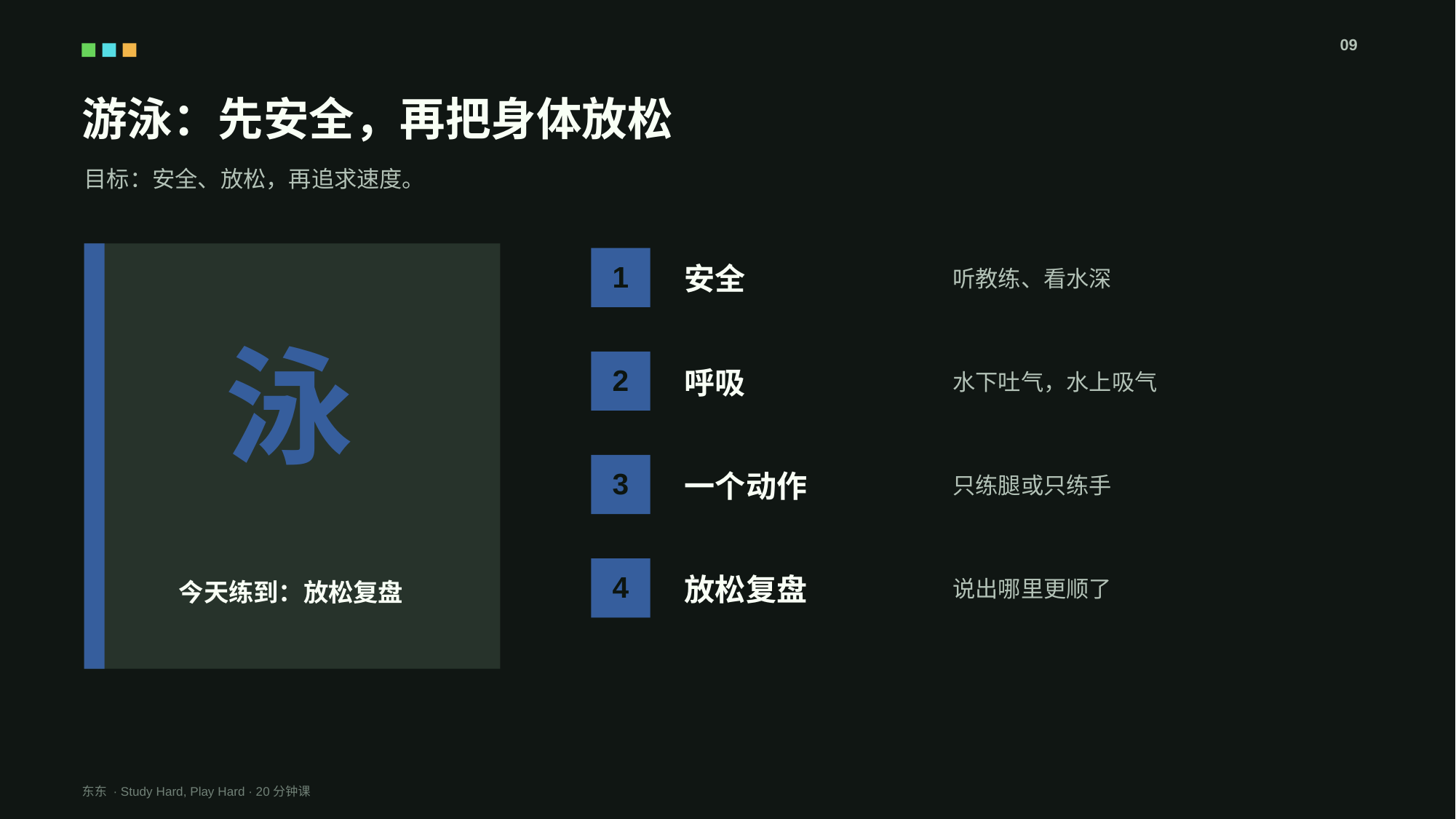

09

游泳：先安全，再把身体放松
目标：安全、放松，再追求速度。

安全
听教练、看水深

1
泳
呼吸
水下吐气，水上吸气

2
一个动作
只练腿或只练手

3
放松复盘
说出哪里更顺了
今天练到：放松复盘

4
东东 · Study Hard, Play Hard · 20分钟课